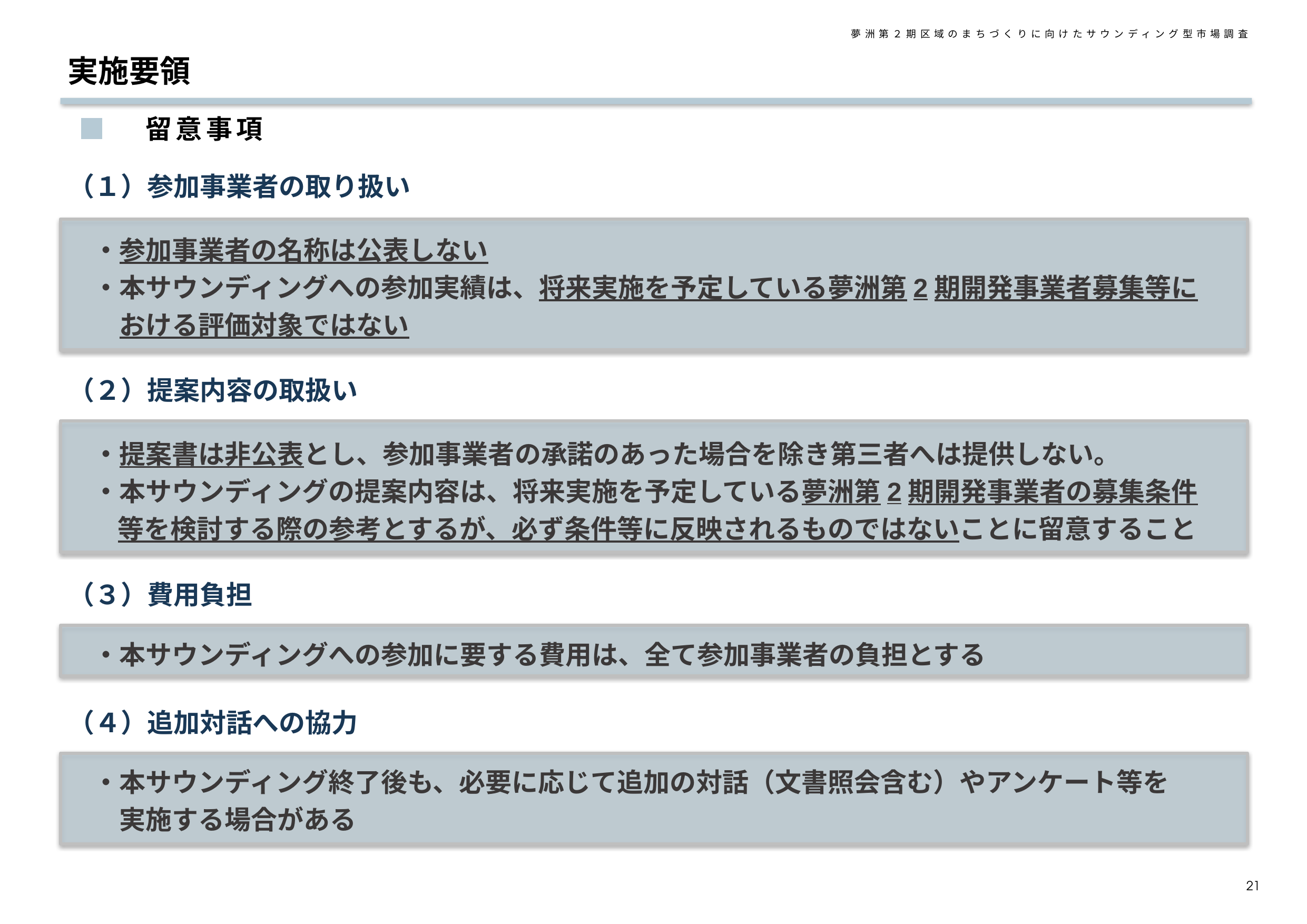

夢洲第２期区域のまちづくりに向けたサウンディング型市場調査
実施要領

■　留意事項
（１）参加事業者の取り扱い

・参加事業者の名称は公表しない
・本サウンディングへの参加実績は、将来実施を予定している夢洲第2期開発事業者募集等に
　おける評価対象ではない
（２）提案内容の取扱い

・提案書は非公表とし、参加事業者の承諾のあった場合を除き第三者へは提供しない。
・本サウンディングの提案内容は、将来実施を予定している夢洲第2期開発事業者の募集条件等を検討する際の参考とするが、必ず条件等に反映されるものではないことに留意すること
（３）費用負担

・本サウンディングへの参加に要する費用は、全て参加事業者の負担とする
（４）追加対話への協力

・本サウンディング終了後も、必要に応じて追加の対話（文書照会含む）やアンケート等を
　実施する場合がある
21